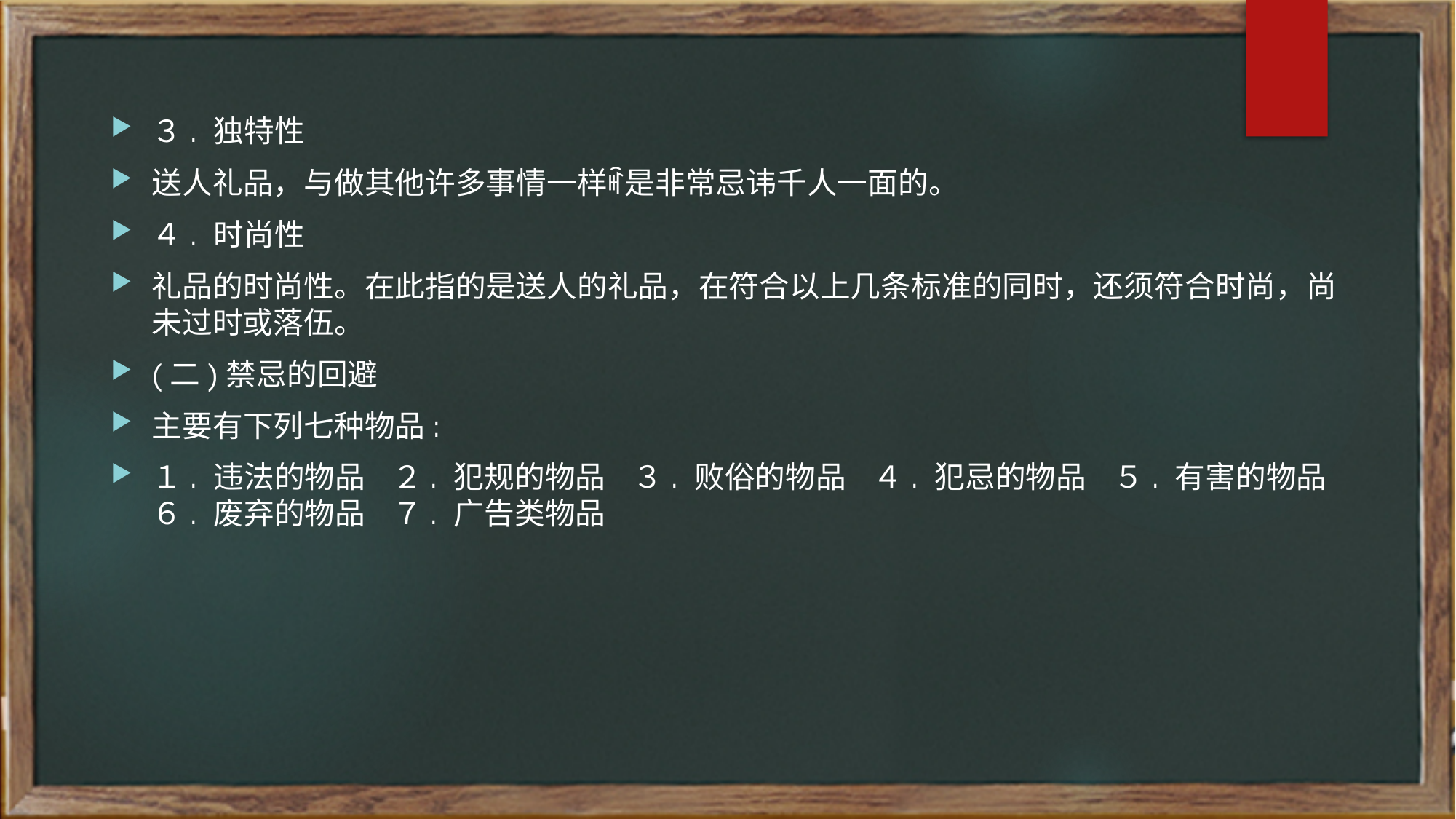

３. 独特性
送人礼品，与做其他许多事情一样ꎬ是非常忌讳千人一面的。
４. 时尚性
礼品的时尚性。在此指的是送人的礼品，在符合以上几条标准的同时，还须符合时尚，尚未过时或落伍。
(二)禁忌的回避
主要有下列七种物品:
１. 违法的物品    ２. 犯规的物品    ３. 败俗的物品    ４. 犯忌的物品    ５. 有害的物品    ６. 废弃的物品    ７. 广告类物品